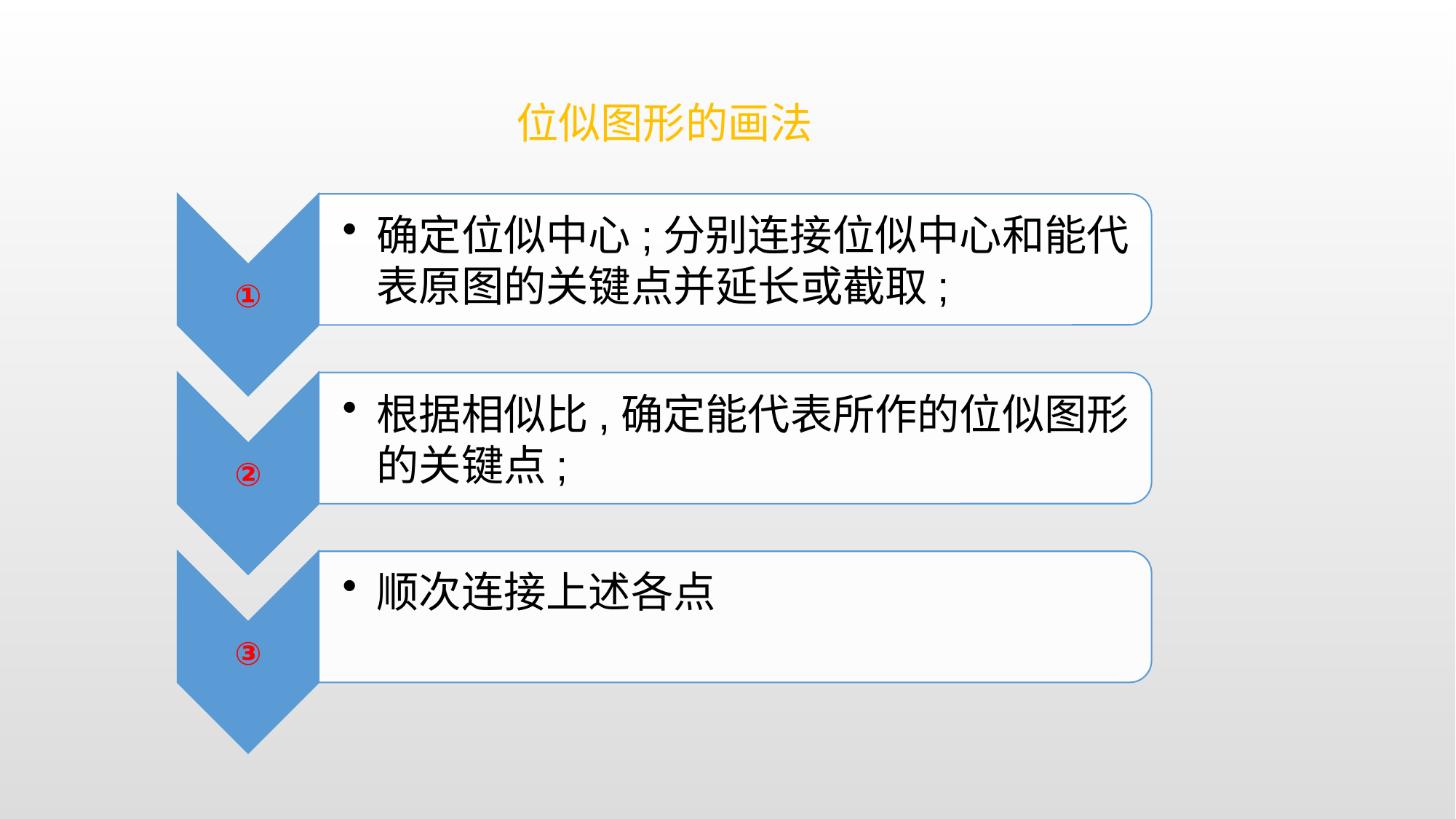

位似图形的画法
①
确定位似中心;分别连接位似中心和能代表原图的关键点并延长或截取;
②
根据相似比,确定能代表所作的位似图形的关键点;
③
顺次连接上述各点